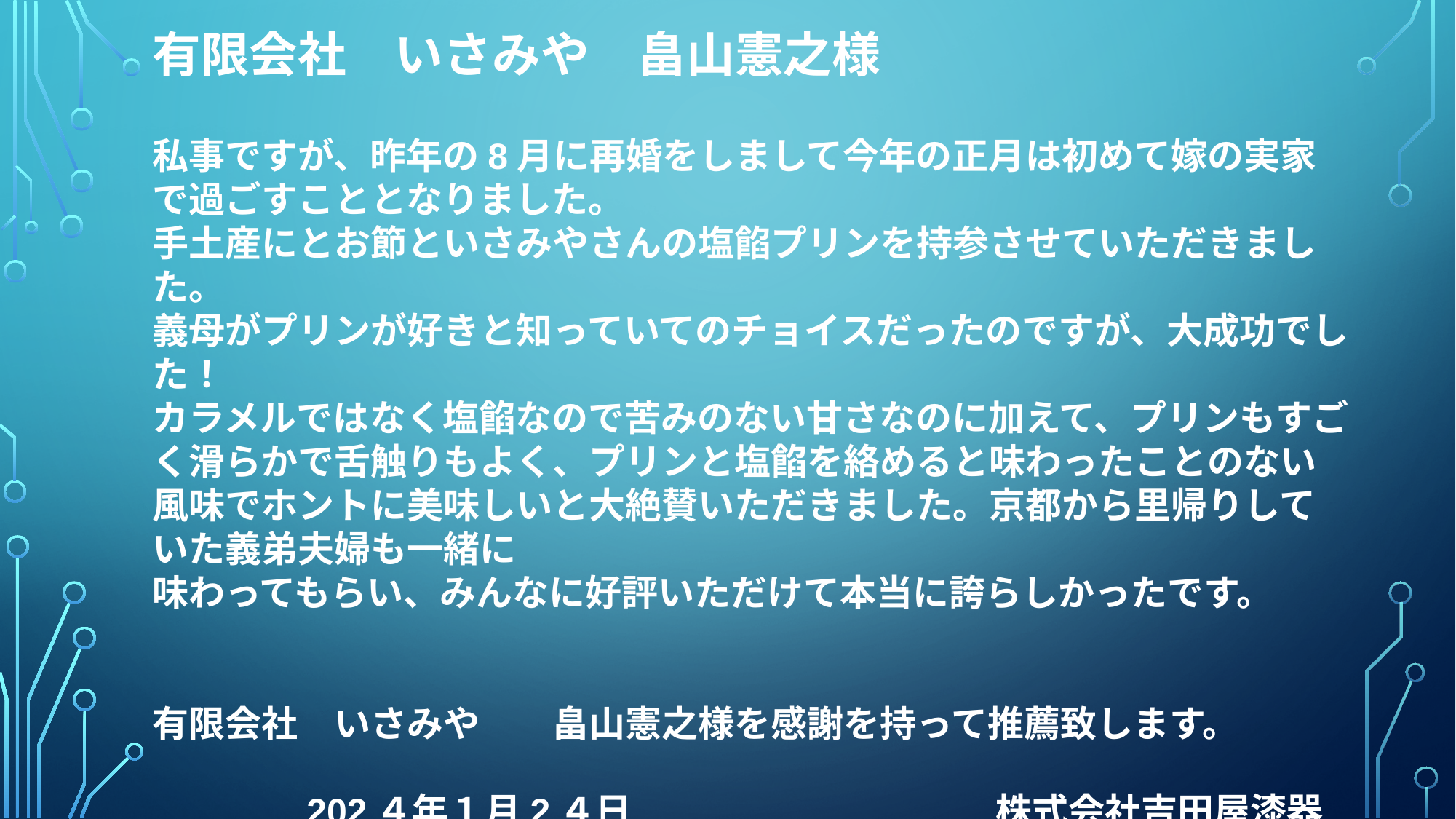

有限会社　いさみや　畠山憲之様

私事ですが、昨年の8月に再婚をしまして今年の正月は初めて嫁の実家で過ごすこととなりました。
手土産にとお節といさみやさんの塩餡プリンを持参させていただきました。
義母がプリンが好きと知っていてのチョイスだったのですが、大成功でした！
カラメルではなく塩餡なので苦みのない甘さなのに加えて、プリンもすごく滑らかで舌触りもよく、プリンと塩餡を絡めると味わったことのない風味でホントに美味しいと大絶賛いただきました。京都から里帰りしていた義弟夫婦も一緒に
味わってもらい、みんなに好評いただけて本当に誇らしかったです。

有限会社　いさみや　　畠山憲之様を感謝を持って推薦致します。

　　　　202４年１月2４日　　　　　　　　　　株式会社吉田屋漆器　吉田俊之